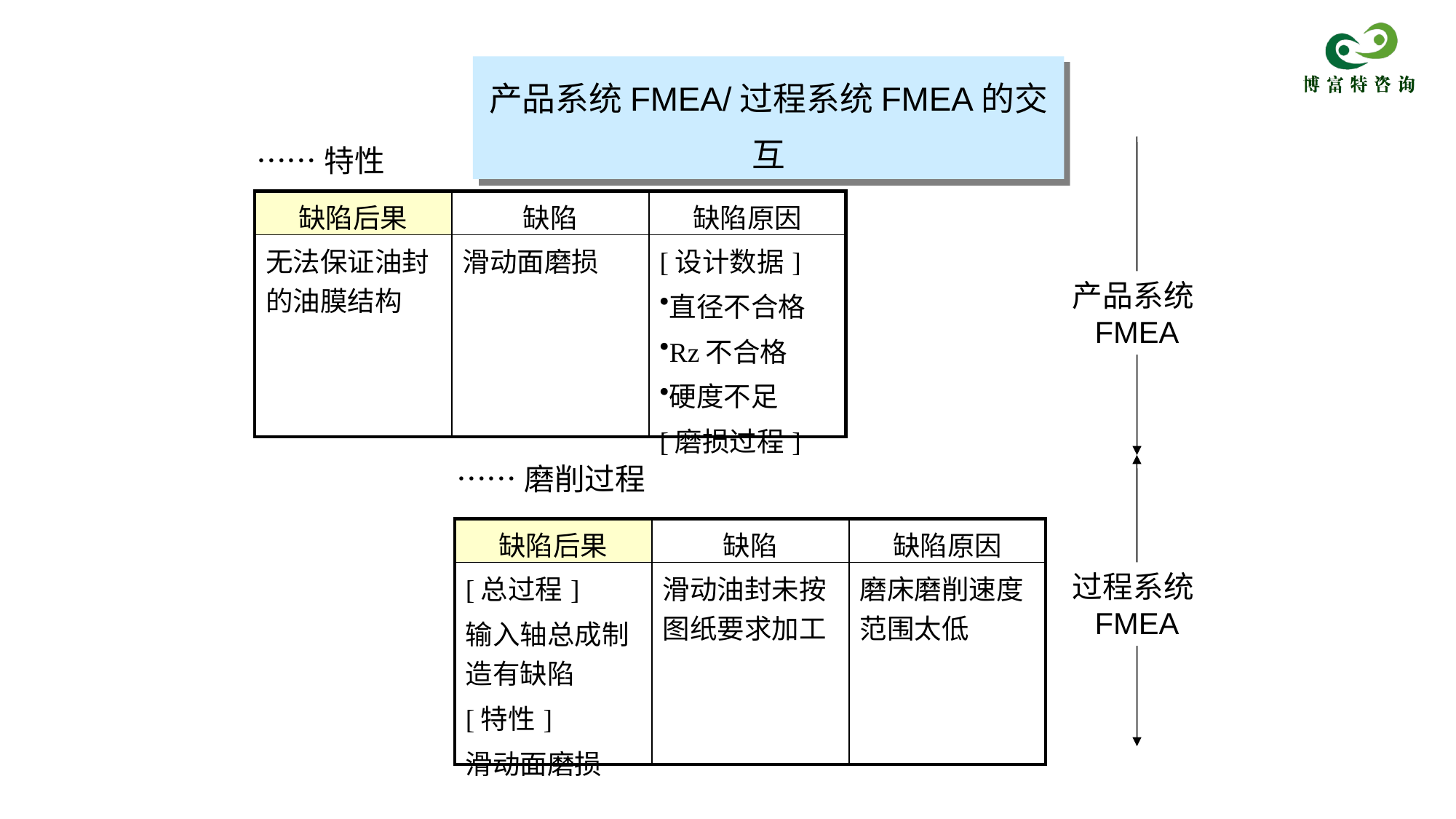

产品系统FMEA/过程系统FMEA的交互
……特性

| 缺陷后果 | 缺陷 | 缺陷原因 |
| --- | --- | --- |
| 无法保证油封的油膜结构 | 滑动面磨损 | [设计数据] 直径不合格 Rz不合格 硬度不足 [磨损过程] |
产品系统FMEA
……磨削过程

| 缺陷后果 | 缺陷 | 缺陷原因 |
| --- | --- | --- |
| [总过程] 输入轴总成制造有缺陷 [特性] 滑动面磨损 | 滑动油封未按图纸要求加工 | 磨床磨削速度范围太低 |
过程系统FMEA